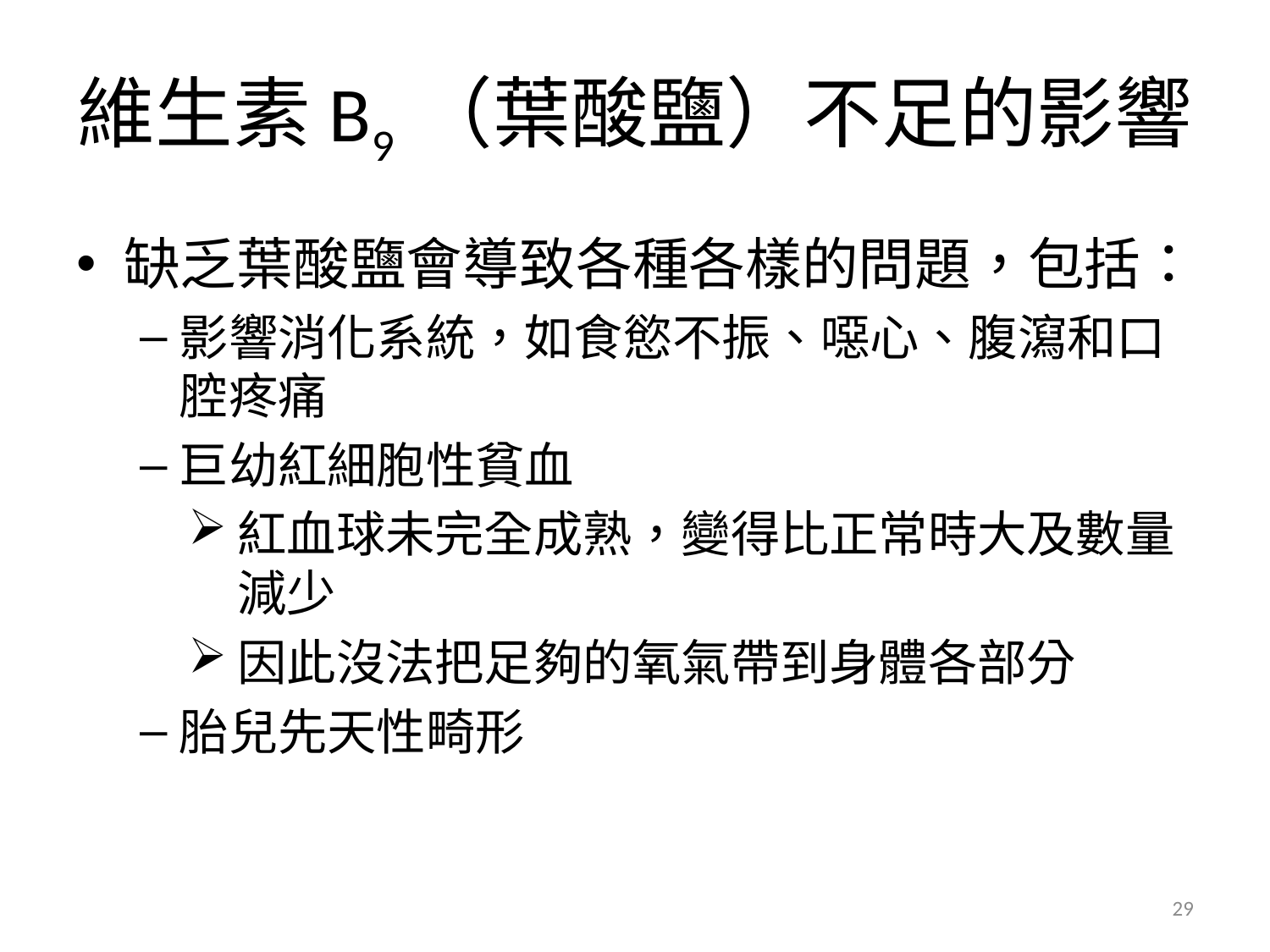

# 維生素B9 （葉酸鹽）不足的影響
缺乏葉酸鹽會導致各種各樣的問題，包括：
影響消化系統，如食慾不振、噁心、腹瀉和口腔疼痛
巨幼紅細胞性貧血
紅血球未完全成熟，變得比正常時大及數量減少
因此沒法把足夠的氧氣帶到身體各部分
胎兒先天性畸形
29